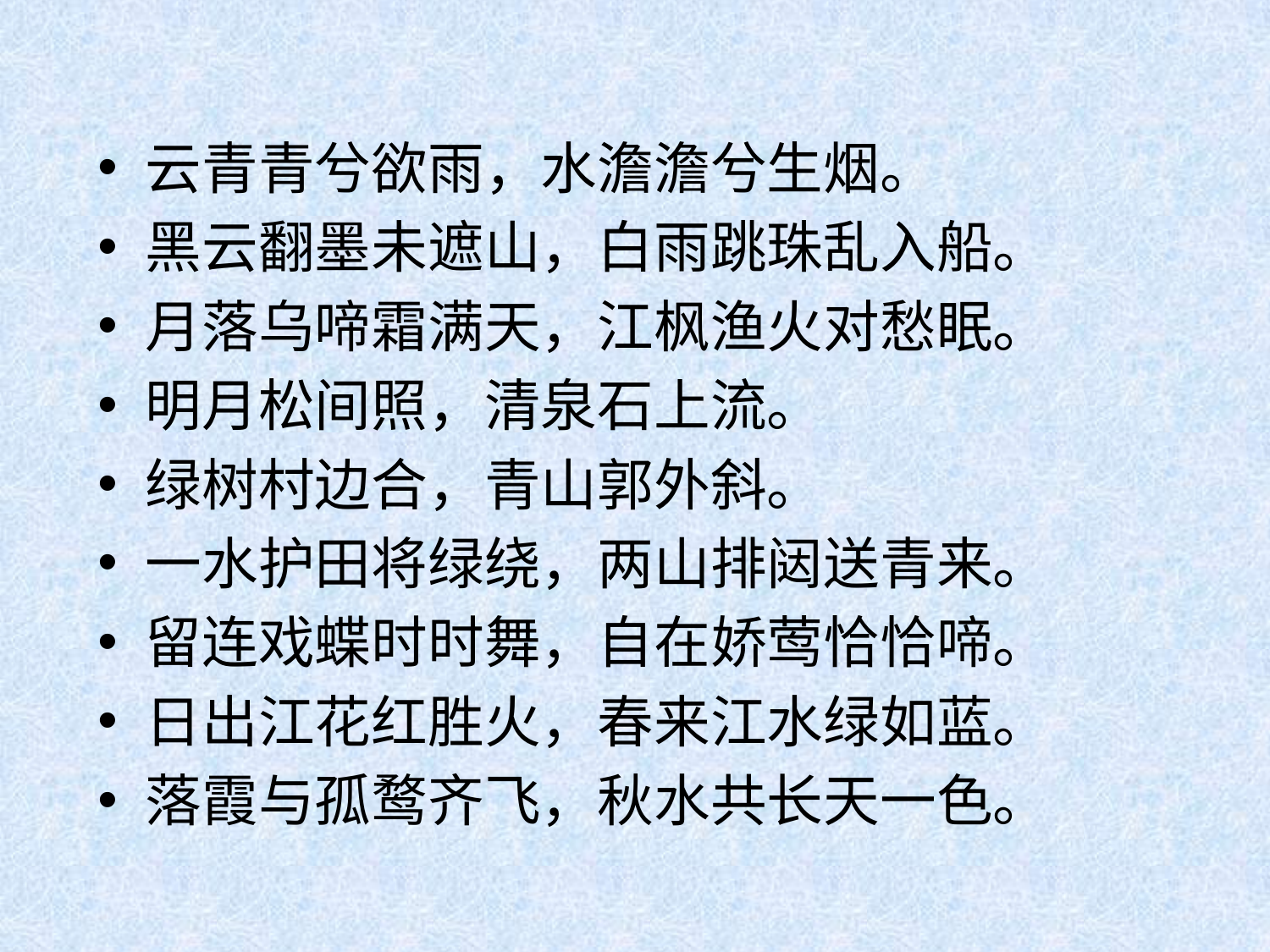

云青青兮欲雨，水澹澹兮生烟。
黑云翻墨未遮山，白雨跳珠乱入船。
月落乌啼霜满天，江枫渔火对愁眠。
明月松间照，清泉石上流。
绿树村边合，青山郭外斜。
一水护田将绿绕，两山排闼送青来。
留连戏蝶时时舞，自在娇莺恰恰啼。
日出江花红胜火，春来江水绿如蓝。
落霞与孤鹜齐飞，秋水共长天一色。